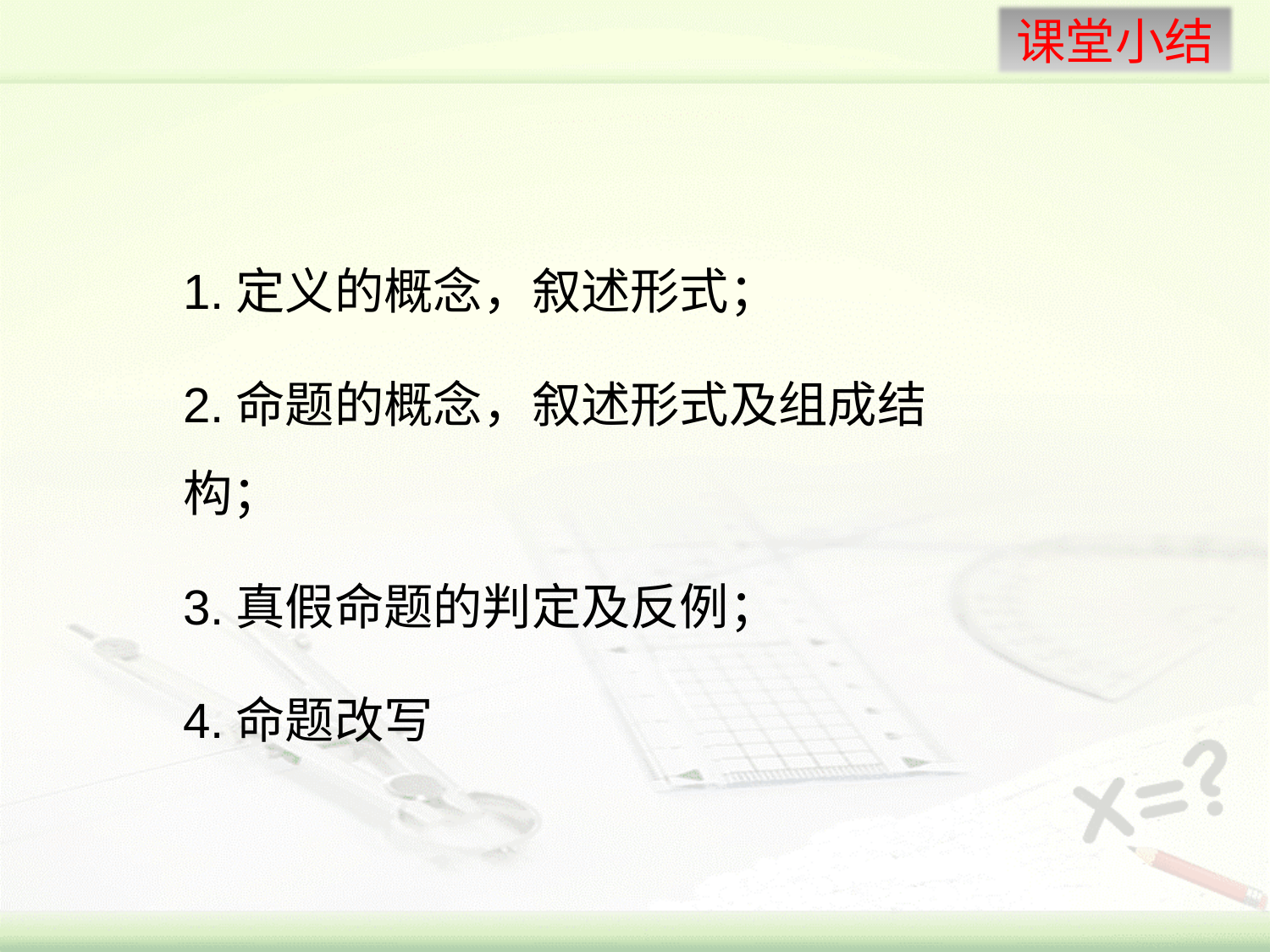

1.定义的概念，叙述形式；
2.命题的概念，叙述形式及组成结构；
3.真假命题的判定及反例；
4.命题改写